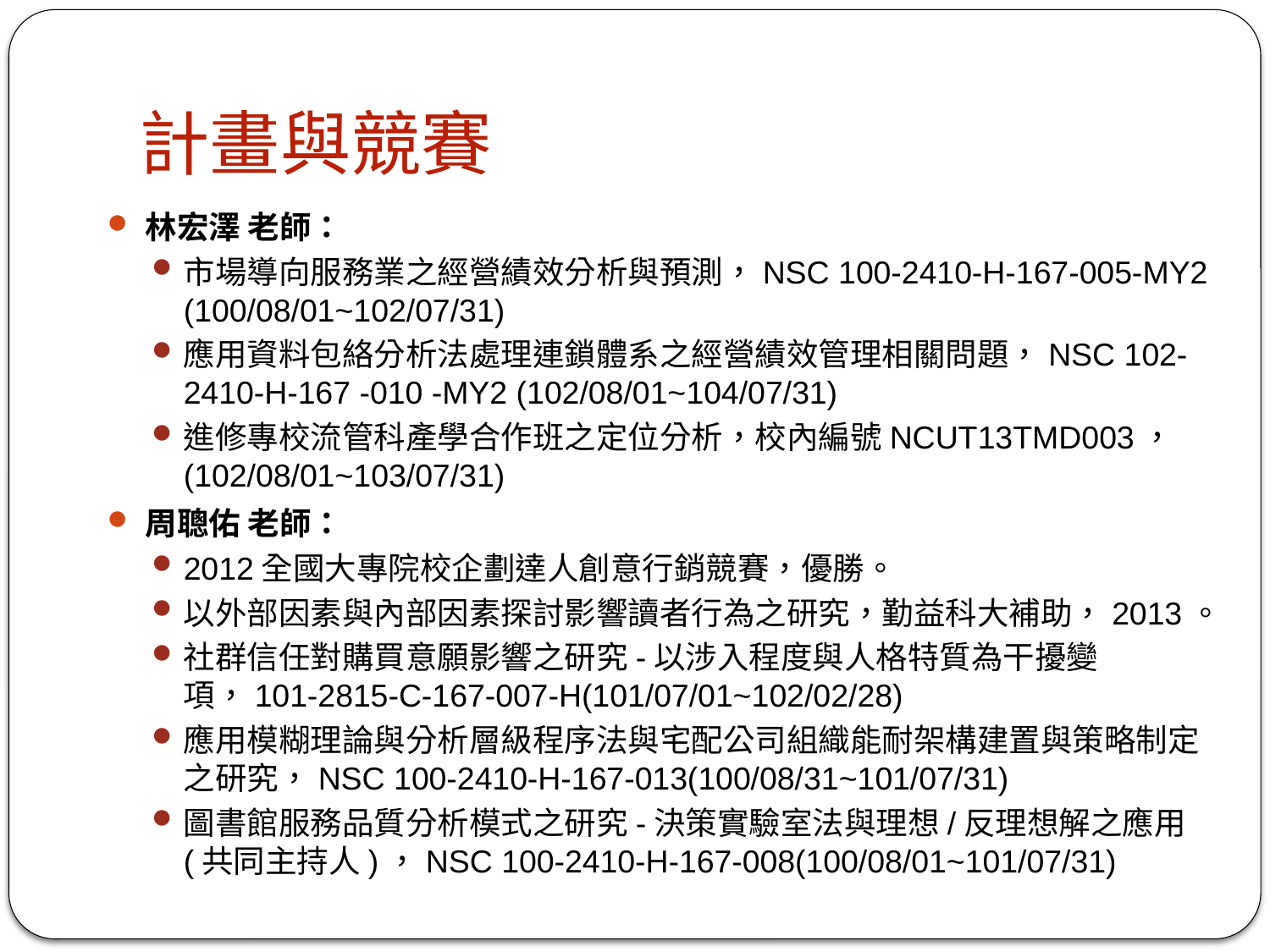

# 計畫與競賽
林宏澤 老師：
市場導向服務業之經營績效分析與預測，NSC 100-2410-H-167-005-MY2 (100/08/01~102/07/31)
應用資料包絡分析法處理連鎖體系之經營績效管理相關問題，NSC 102-2410-H-167 -010 -MY2 (102/08/01~104/07/31)
進修專校流管科產學合作班之定位分析，校內編號NCUT13TMD003，(102/08/01~103/07/31)
周聰佑 老師：
2012全國大專院校企劃達人創意行銷競賽，優勝。
以外部因素與內部因素探討影響讀者行為之研究，勤益科大補助，2013。
社群信任對購買意願影響之研究-以涉入程度與人格特質為干擾變項，101-2815-C-167-007-H(101/07/01~102/02/28)
應用模糊理論與分析層級程序法與宅配公司組織能耐架構建置與策略制定之研究，NSC 100-2410-H-167-013(100/08/31~101/07/31)
圖書館服務品質分析模式之研究-決策實驗室法與理想/反理想解之應用(共同主持人)，NSC 100-2410-H-167-008(100/08/01~101/07/31)